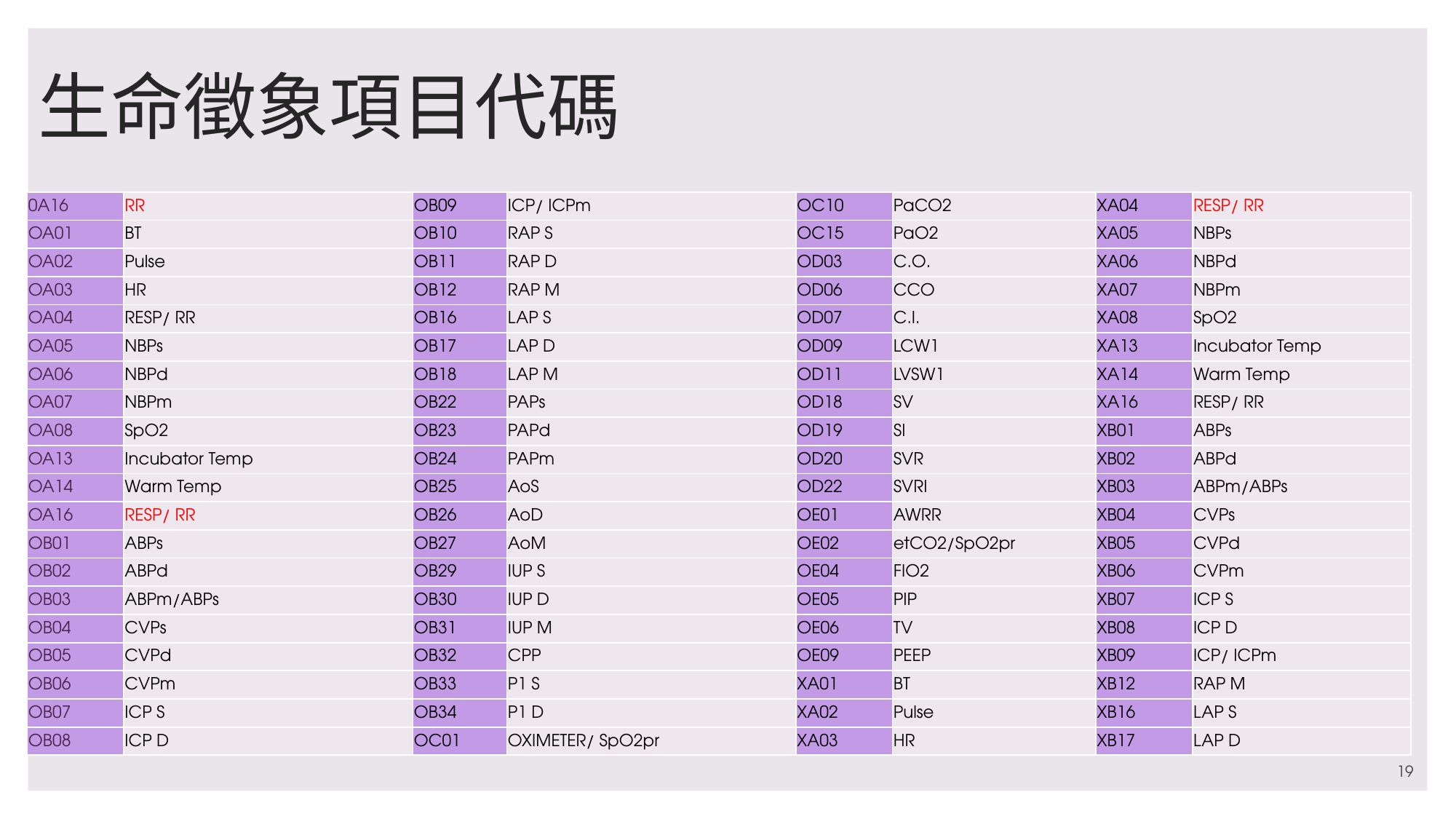

# 生命徵象項目代碼
| 0A16 | RR | OB09 | ICP/ ICPm | OC10 | PaCO2 | XA04 | RESP/ RR |
| --- | --- | --- | --- | --- | --- | --- | --- |
| OA01 | BT | OB10 | RAP S | OC15 | PaO2 | XA05 | NBPs |
| OA02 | Pulse | OB11 | RAP D | OD03 | C.O. | XA06 | NBPd |
| OA03 | HR | OB12 | RAP M | OD06 | CCO | XA07 | NBPm |
| OA04 | RESP/ RR | OB16 | LAP S | OD07 | C.I. | XA08 | SpO2 |
| OA05 | NBPs | OB17 | LAP D | OD09 | LCW1 | XA13 | Incubator Temp |
| OA06 | NBPd | OB18 | LAP M | OD11 | LVSW1 | XA14 | Warm Temp |
| OA07 | NBPm | OB22 | PAPs | OD18 | SV | XA16 | RESP/ RR |
| OA08 | SpO2 | OB23 | PAPd | OD19 | SI | XB01 | ABPs |
| OA13 | Incubator Temp | OB24 | PAPm | OD20 | SVR | XB02 | ABPd |
| OA14 | Warm Temp | OB25 | AoS | OD22 | SVRI | XB03 | ABPm/ABPs |
| OA16 | RESP/ RR | OB26 | AoD | OE01 | AWRR | XB04 | CVPs |
| OB01 | ABPs | OB27 | AoM | OE02 | etCO2/SpO2pr | XB05 | CVPd |
| OB02 | ABPd | OB29 | IUP S | OE04 | FIO2 | XB06 | CVPm |
| OB03 | ABPm/ABPs | OB30 | IUP D | OE05 | PIP | XB07 | ICP S |
| OB04 | CVPs | OB31 | IUP M | OE06 | TV | XB08 | ICP D |
| OB05 | CVPd | OB32 | CPP | OE09 | PEEP | XB09 | ICP/ ICPm |
| OB06 | CVPm | OB33 | P1 S | XA01 | BT | XB12 | RAP M |
| OB07 | ICP S | OB34 | P1 D | XA02 | Pulse | XB16 | LAP S |
| OB08 | ICP D | OC01 | OXIMETER/ SpO2pr | XA03 | HR | XB17 | LAP D |
19